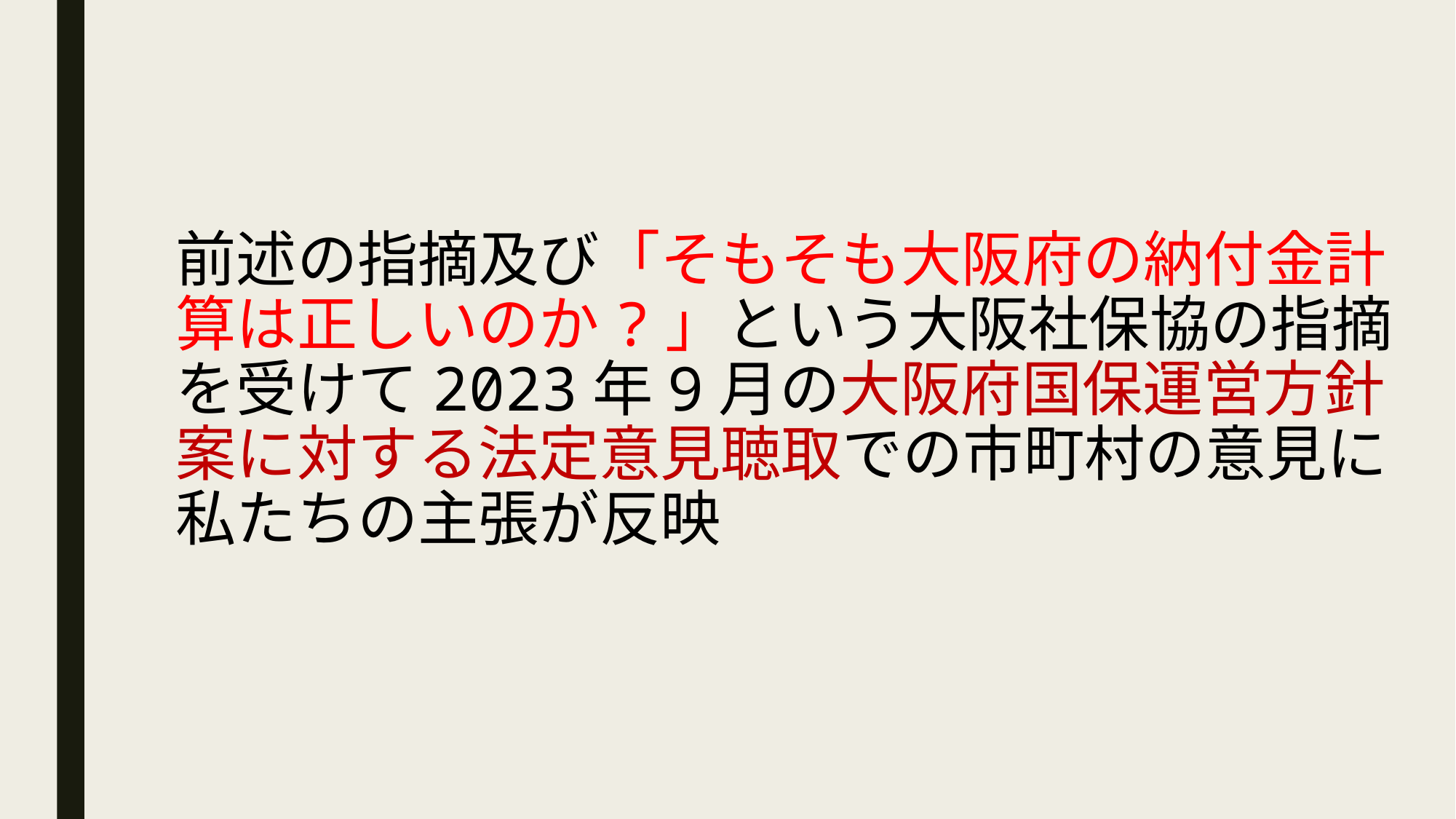

# 前述の指摘及び「そもそも大阪府の納付金計算は正しいのか?」という大阪社保協の指摘を受けて2023年9月の大阪府国保運営方針案に対する法定意見聴取での市町村の意見に私たちの主張が反映